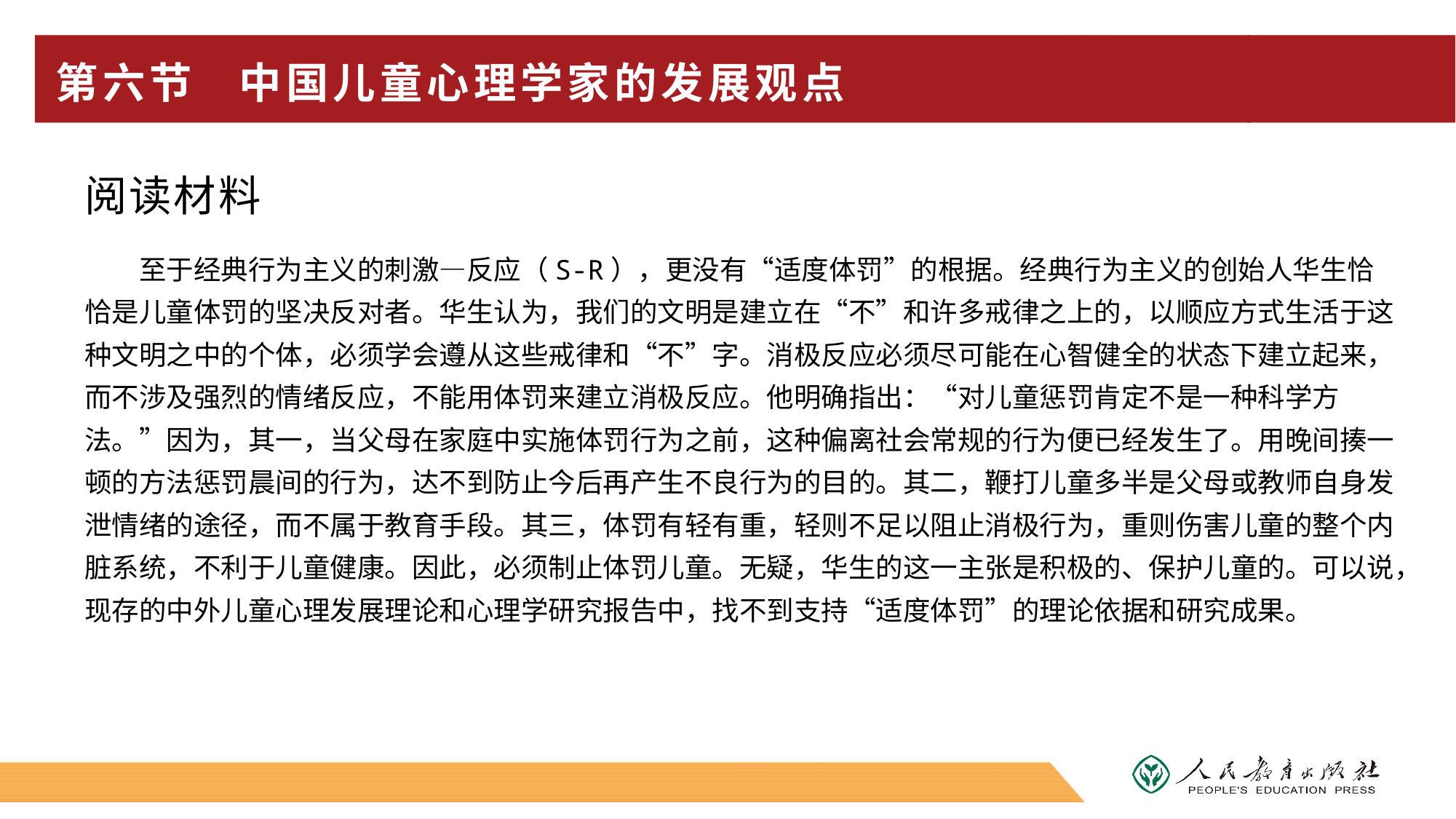

# 第六节   中国儿童心理学家的发展观点
阅读材料
至于经典行为主义的刺激—反应（S-R），更没有“适度体罚”的根据。经典行为主义的创始人华生恰恰是儿童体罚的坚决反对者。华生认为，我们的文明是建立在“不”和许多戒律之上的，以顺应方式生活于这种文明之中的个体，必须学会遵从这些戒律和“不”字。消极反应必须尽可能在心智健全的状态下建立起来，而不涉及强烈的情绪反应，不能用体罚来建立消极反应。他明确指出：“对儿童惩罚肯定不是一种科学方法。”因为，其一，当父母在家庭中实施体罚行为之前，这种偏离社会常规的行为便已经发生了。用晚间揍一顿的方法惩罚晨间的行为，达不到防止今后再产生不良行为的目的。其二，鞭打儿童多半是父母或教师自身发泄情绪的途径，而不属于教育手段。其三，体罚有轻有重，轻则不足以阻止消极行为，重则伤害儿童的整个内脏系统，不利于儿童健康。因此，必须制止体罚儿童。无疑，华生的这一主张是积极的、保护儿童的。可以说，现存的中外儿童心理发展理论和心理学研究报告中，找不到支持“适度体罚”的理论依据和研究成果。